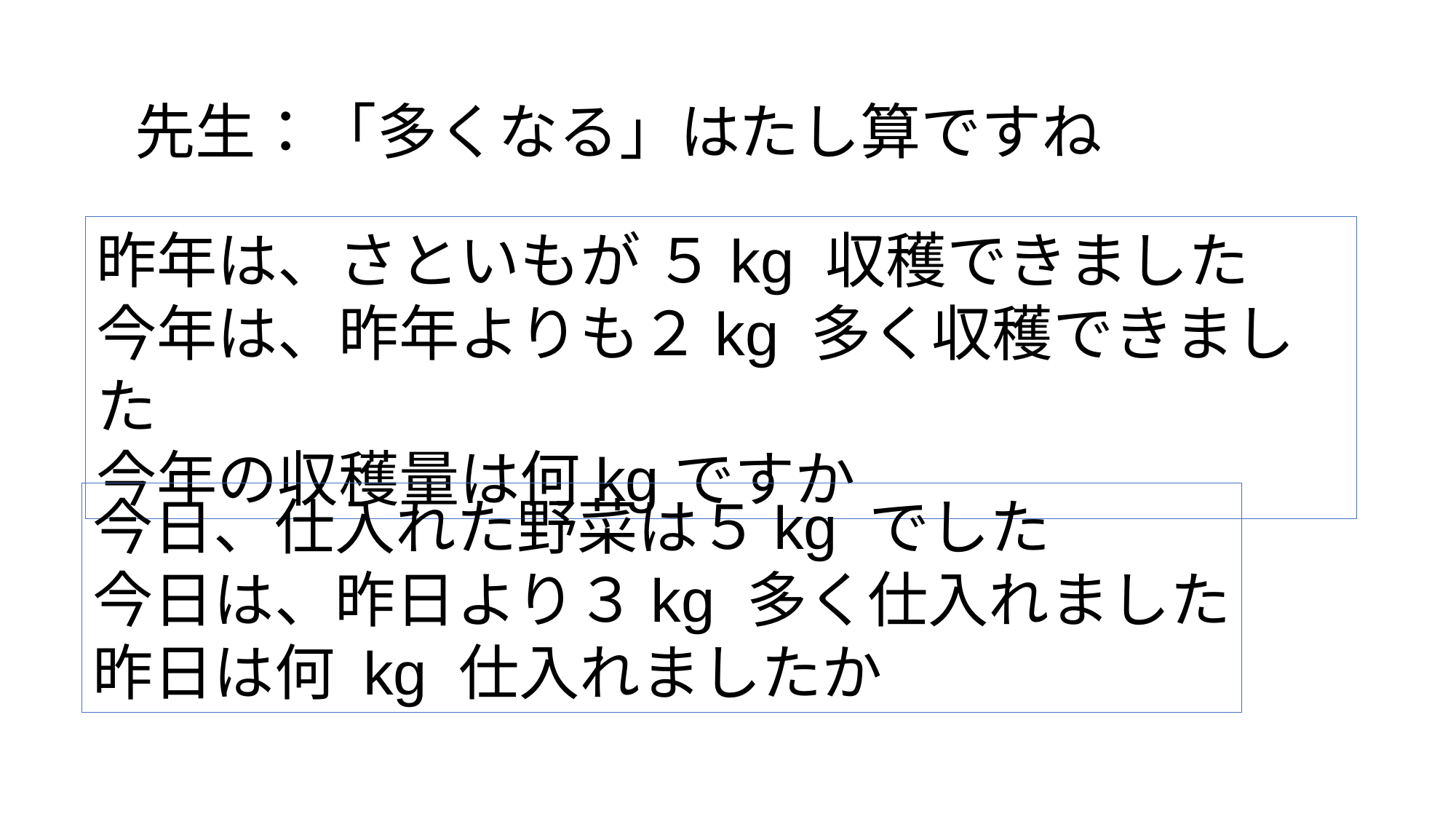

先生：「多くなる」はたし算ですね
昨年は、さといもが ５kg 収穫できました
今年は、昨年よりも２kg 多く収穫できました
今年の収穫量は何kgですか
今日、仕入れた野菜は５kg でした
今日は、昨日より３kg 多く仕入れました
昨日は何 kg 仕入れましたか